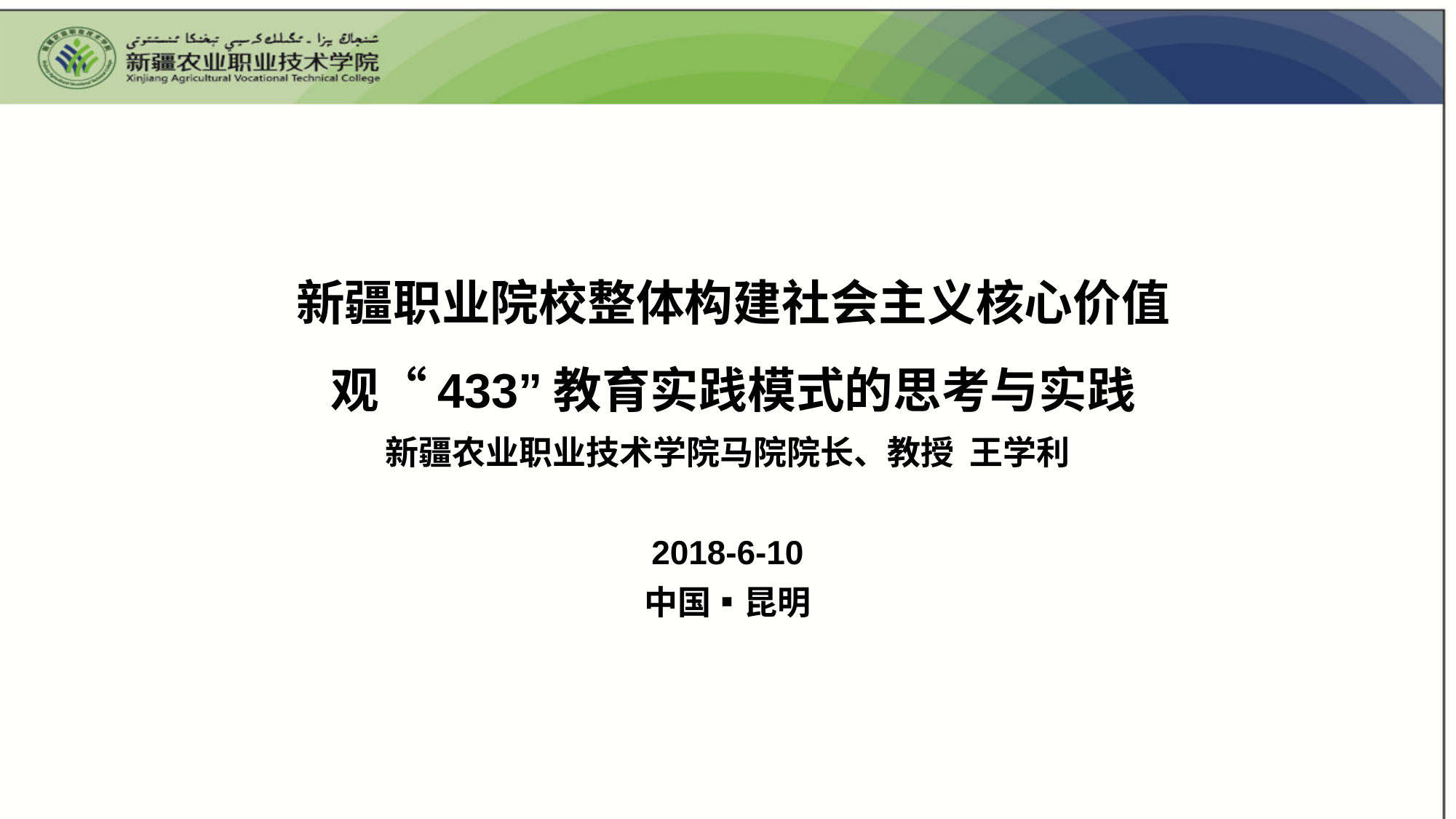

# 新疆职业院校整体构建社会主义核心价值观“433”教育实践模式的思考与实践
新疆农业职业技术学院马院院长、教授  王学利

2018-6-10
中国▪昆明